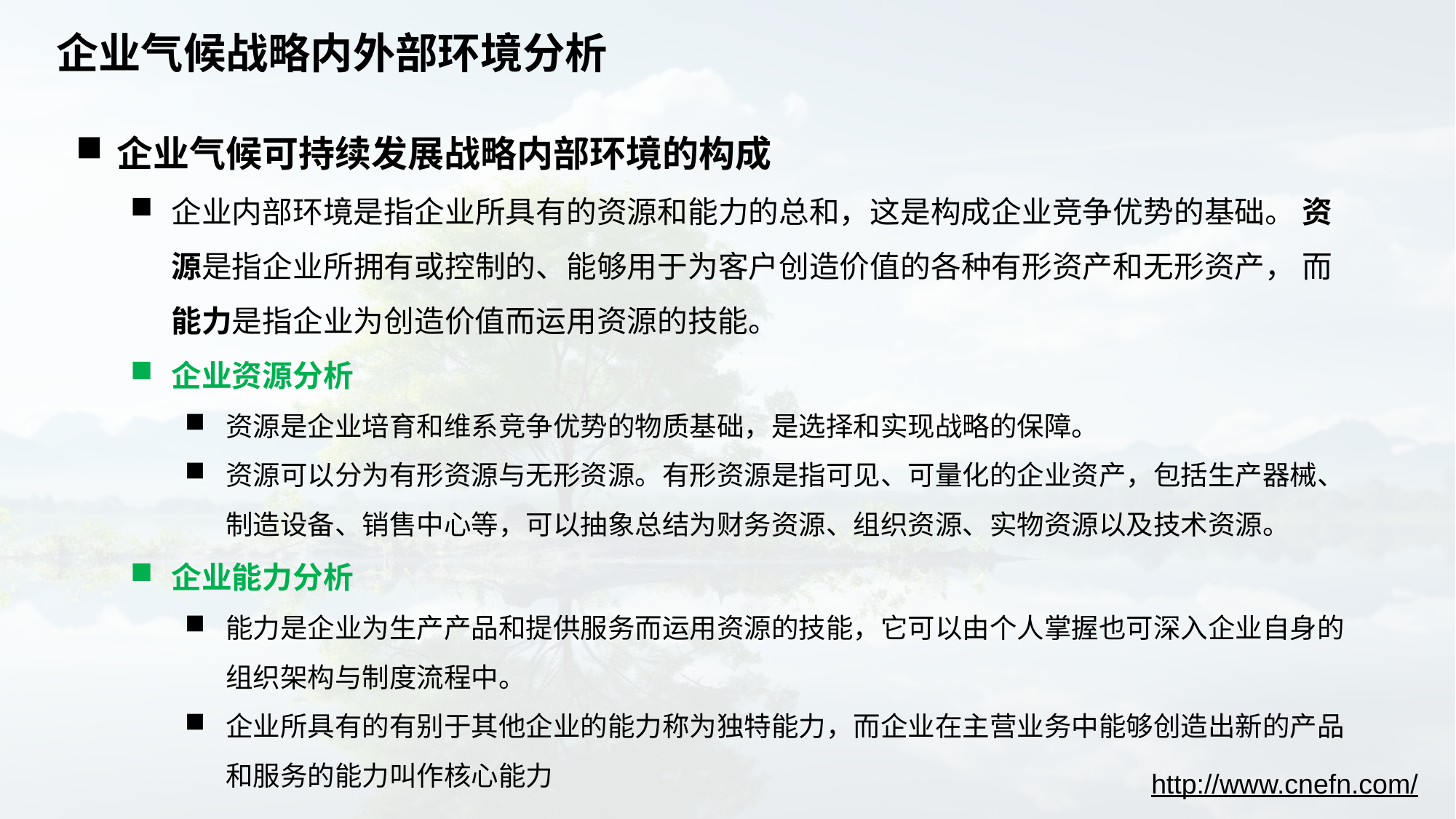

# 企业气候战略内外部环境分析
企业气候可持续发展战略内部环境的构成
企业内部环境是指企业所具有的资源和能力的总和，这是构成企业竞争优势的基础。 资源是指企业所拥有或控制的、能够用于为客户创造价值的各种有形资产和无形资产， 而能力是指企业为创造价值而运用资源的技能。
企业资源分析
资源是企业培育和维系竞争优势的物质基础，是选择和实现战略的保障。
资源可以分为有形资源与无形资源。有形资源是指可见、可量化的企业资产，包括生产器械、制造设备、销售中心等，可以抽象总结为财务资源、组织资源、实物资源以及技术资源。
企业能力分析
能力是企业为生产产品和提供服务而运用资源的技能，它可以由个人掌握也可深入企业自身的组织架构与制度流程中。
企业所具有的有别于其他企业的能力称为独特能力，而企业在主营业务中能够创造出新的产品和服务的能力叫作核心能力